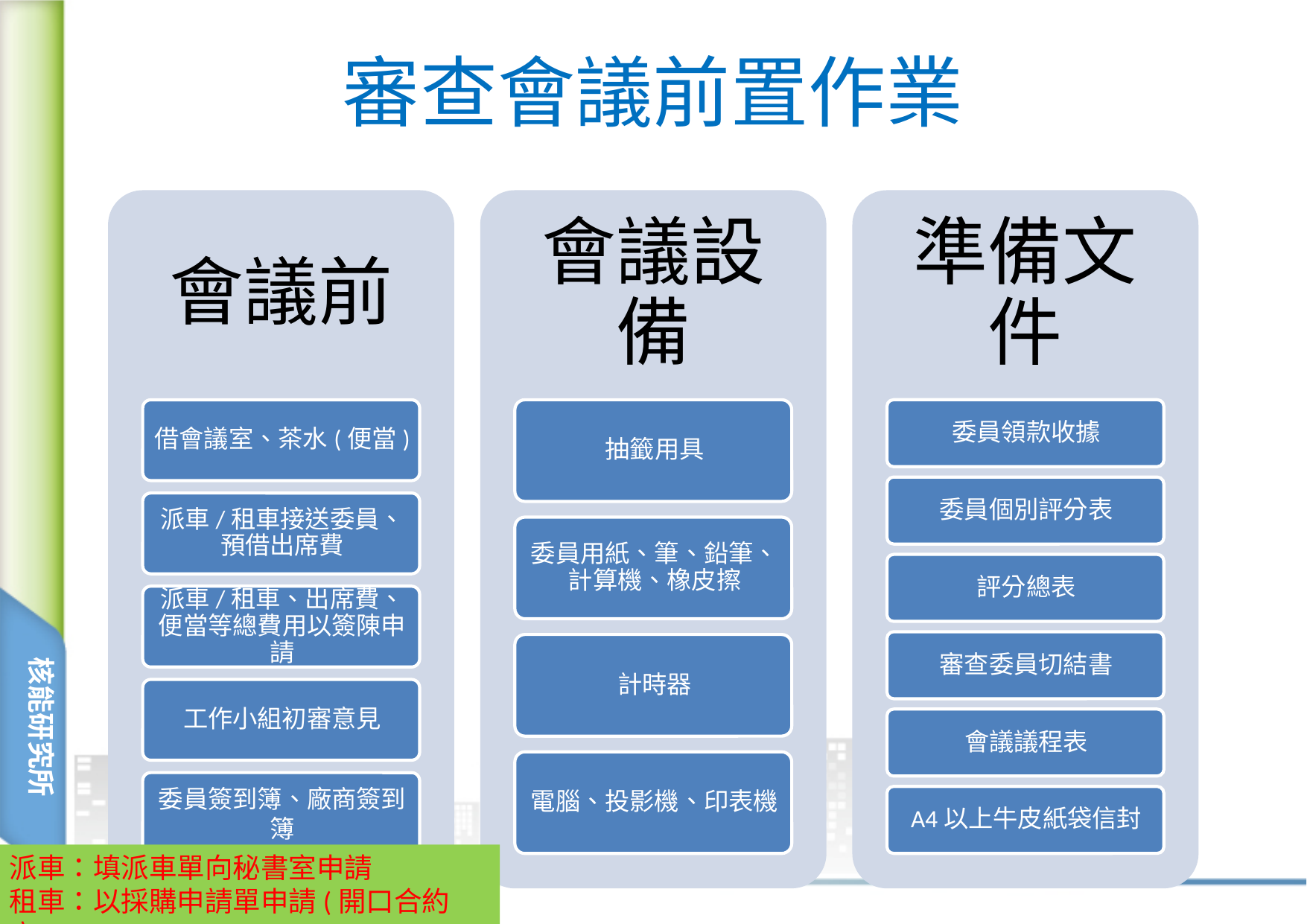

# 審查會議前置作業
會議前
借會議室、茶水(便當)
派車/租車接送委員、預借出席費
派車/租車、出席費、便當等總費用以簽陳申請
工作小組初審意見
委員簽到簿、廠商簽到簿
會議設備
抽籤用具
委員用紙、筆、鉛筆、計算機、橡皮擦
計時器
電腦、投影機、印表機
準備文件
委員領款收據
委員個別評分表
評分總表
審查委員切結書
會議議程表
A4以上牛皮紙袋信封
派車：填派車單向秘書室申請
租車：以採購申請單申請(開口合約商)